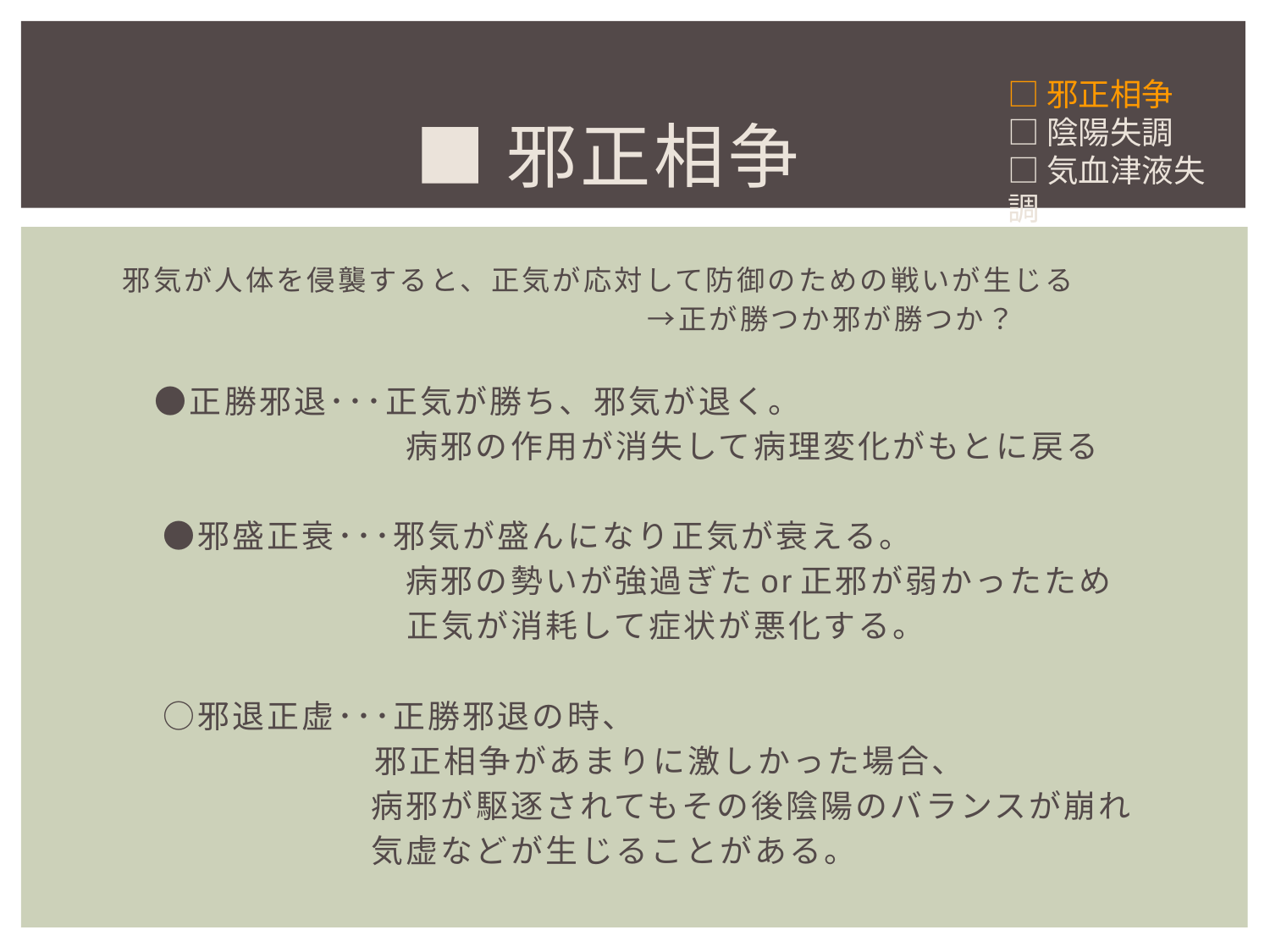

□邪正相争
□陰陽失調
□気血津液失調
# ■邪正相争
　邪気が人体を侵襲すると、正気が応対して防御のための戦いが生じる
　　　　　　　　　　　　　　　　　　→正が勝つか邪が勝つか？

　　●正勝邪退･･･正気が勝ち、邪気が退く。
　　　　　　　　　病邪の作用が消失して病理変化がもとに戻る

　　●邪盛正衰･･･邪気が盛んになり正気が衰える。
　　　　　　　　　病邪の勢いが強過ぎたor正邪が弱かったため
　　　　　　　　　正気が消耗して症状が悪化する。

　　○邪退正虚･･･正勝邪退の時、
                            邪正相争があまりに激しかった場合、
　　　　　　　　病邪が駆逐されてもその後陰陽のバランスが崩れ
　　　　　　　　気虚などが生じることがある。